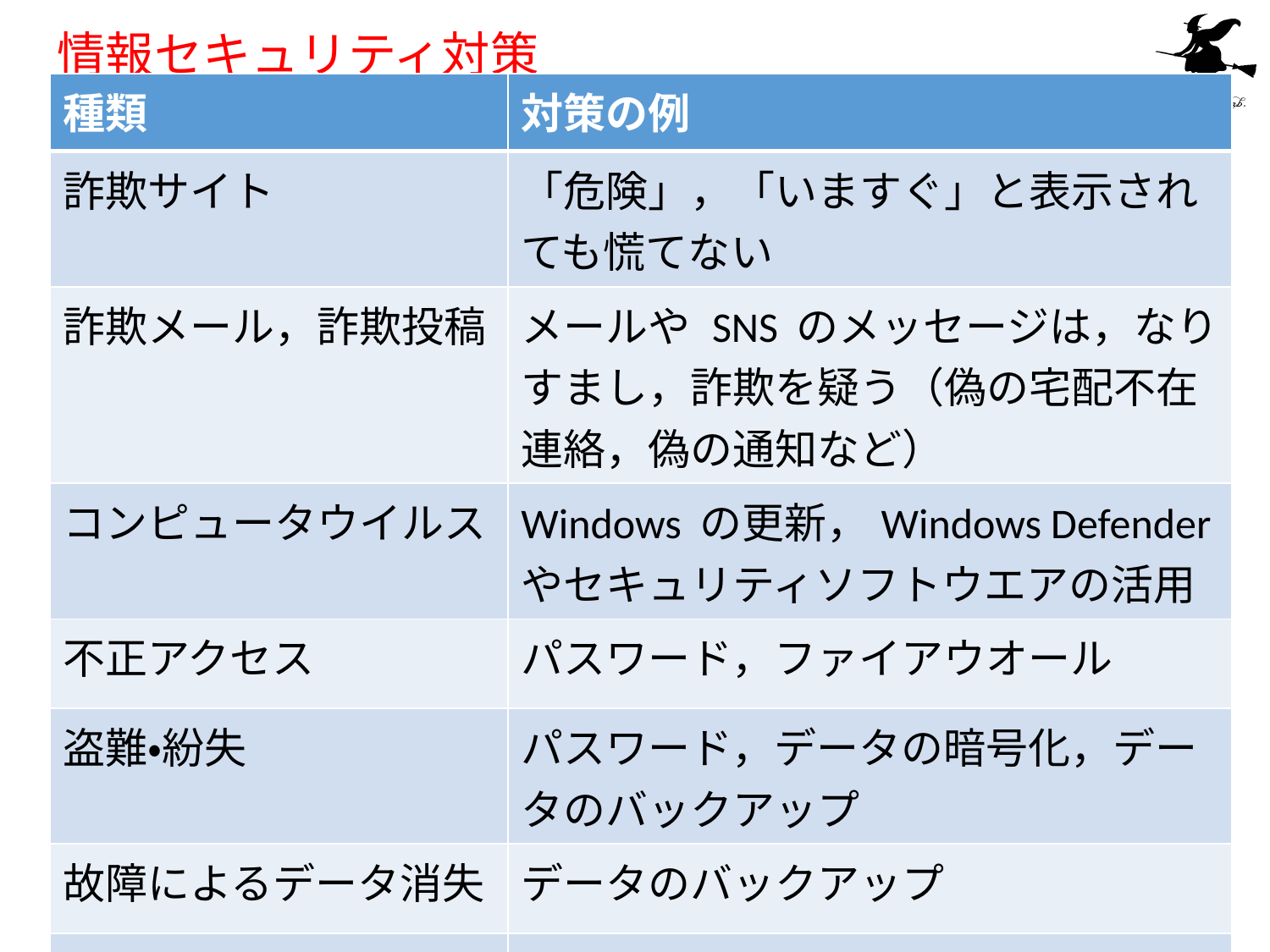

# 情報セキュリティ対策
| 種類 | 対策の例 |
| --- | --- |
| 詐欺サイト | 「危険」，「いますぐ」と表示されても慌てない |
| 詐欺メール，詐欺投稿 | メールや SNS のメッセージは，なりすまし，詐欺を疑う（偽の宅配不在連絡，偽の通知など） |
| コンピュータウイルス | Windows の更新，Windows Defender やセキュリティソフトウエアの活用 |
| 不正アクセス | パスワード，ファイアウオール |
| 盗難・紛失 | パスワード，データの暗号化，データのバックアップ |
| 故障によるデータ消失 | データのバックアップ |
| 自然災害 | データのバックアップ，システムの二重化 |
25